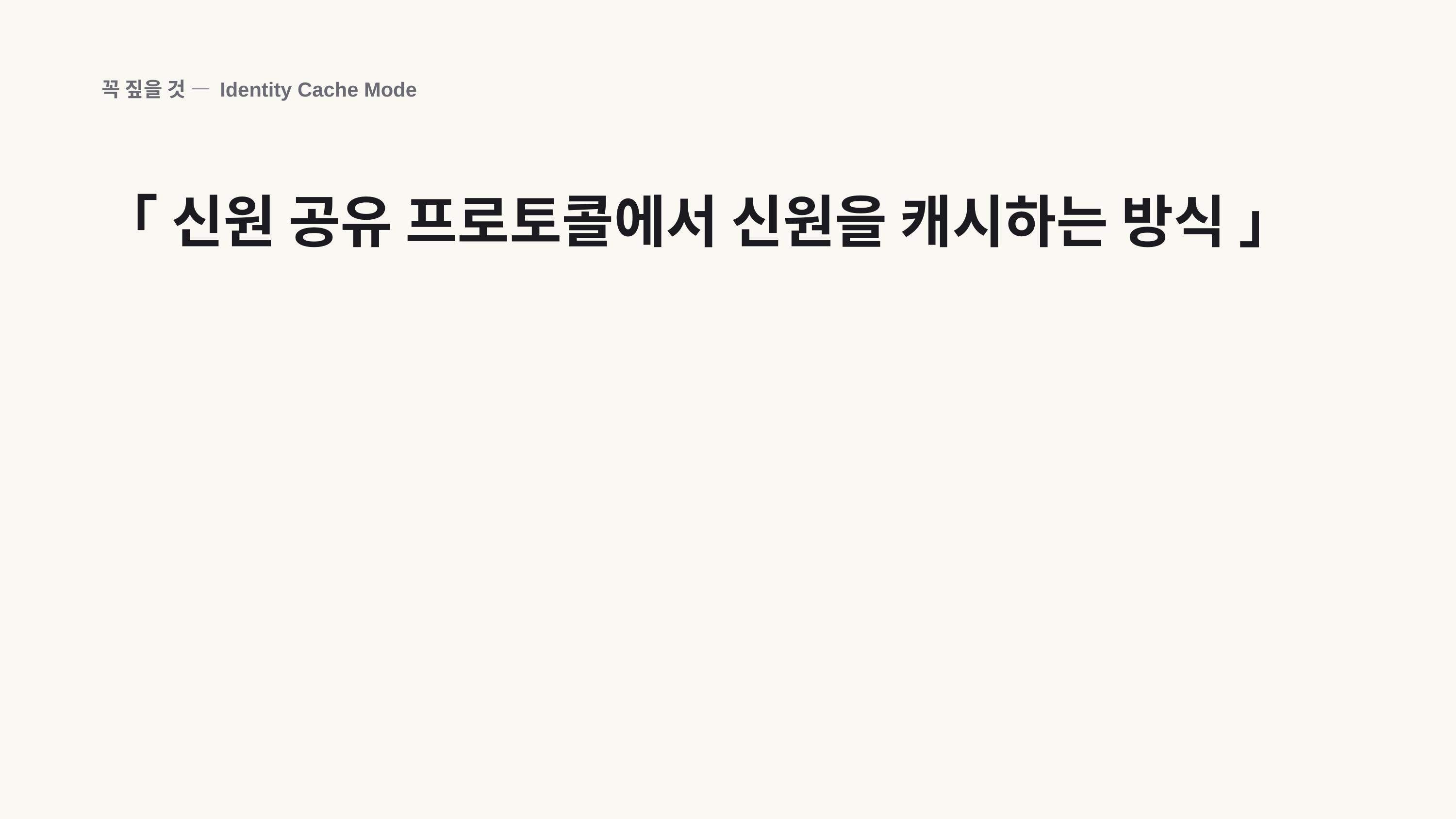

꼭 짚을 것 — Identity Cache Mode
「 신원 공유 프로토콜에서 신원을 캐시하는 방식 」